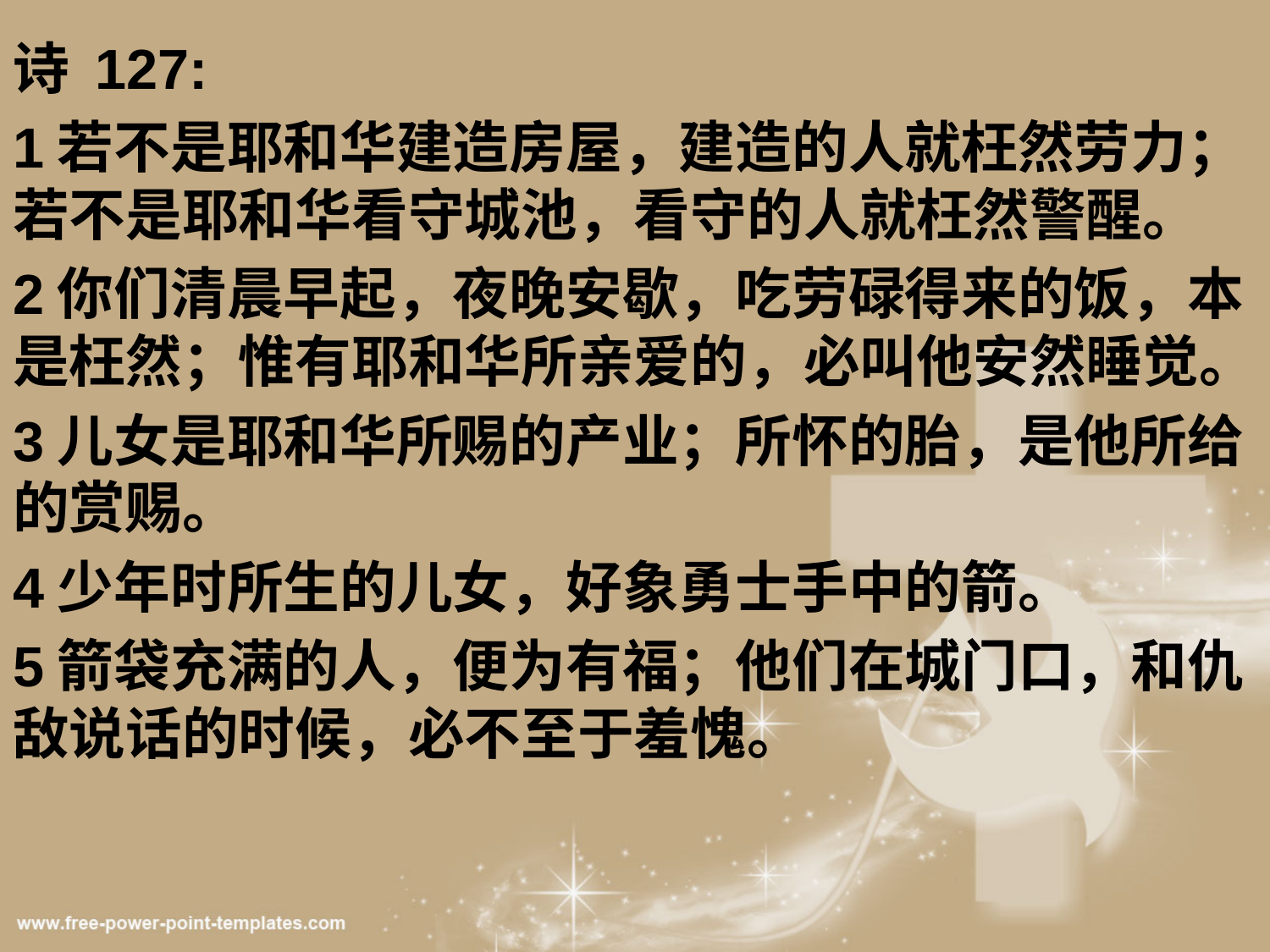

诗 127:
1若不是耶和华建造房屋，建造的人就枉然劳力；若不是耶和华看守城池，看守的人就枉然警醒。
2你们清晨早起，夜晚安歇，吃劳碌得来的饭，本是枉然；惟有耶和华所亲爱的，必叫他安然睡觉。
3儿女是耶和华所赐的产业；所怀的胎，是他所给的赏赐。
4少年时所生的儿女，好象勇士手中的箭。
5箭袋充满的人，便为有福；他们在城门口，和仇敌说话的时候，必不至于羞愧。